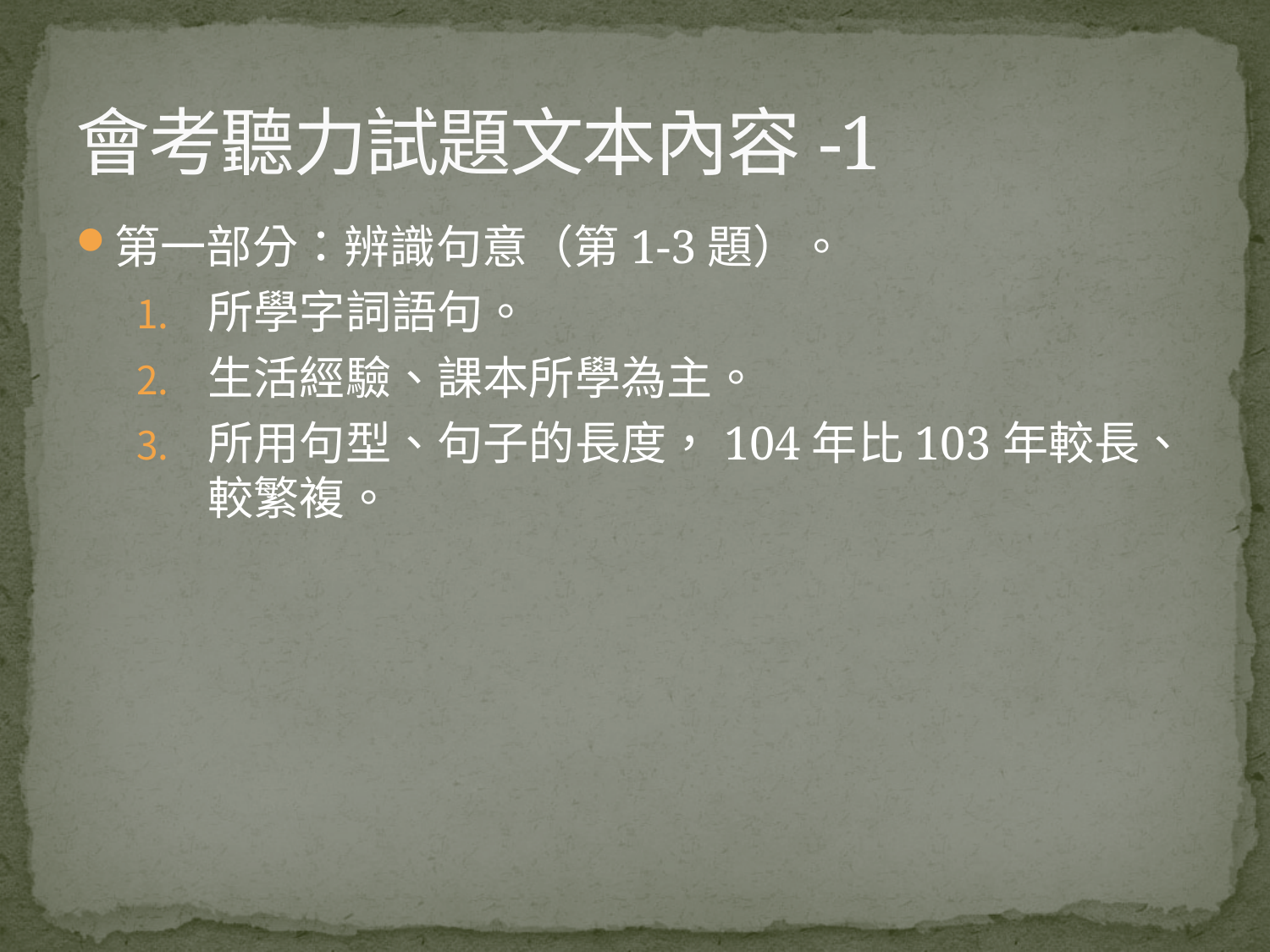

# 會考聽力試題文本內容-1
第一部分：辨識句意（第1-3題）。
所學字詞語句。
生活經驗、課本所學為主。
所用句型、句子的長度，104年比103年較長、較繁複。